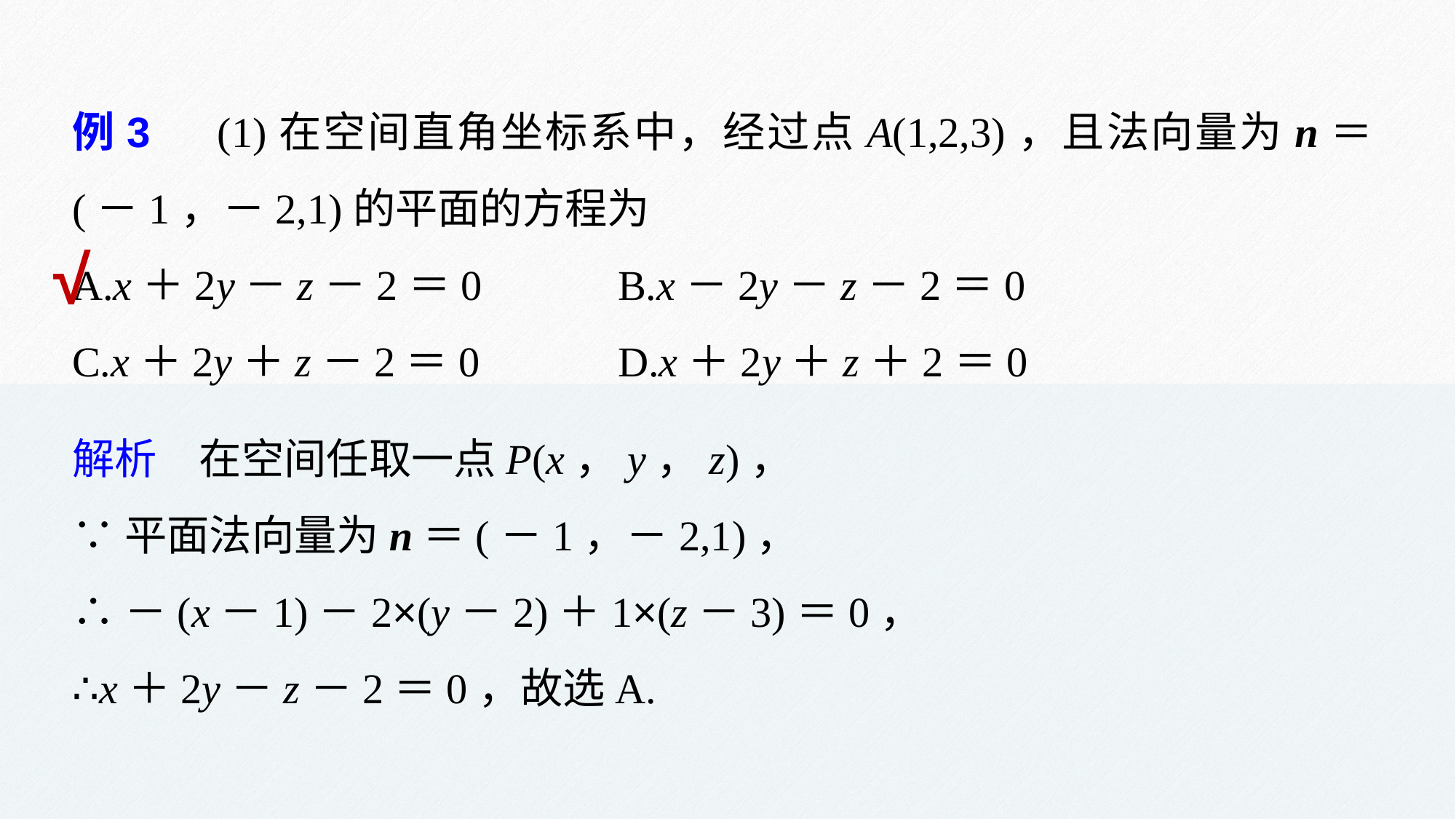

例3　(1)在空间直角坐标系中，经过点A(1,2,3)，且法向量为n＝(－1，－2,1)的平面的方程为
A.x＋2y－z－2＝0  		B.x－2y－z－2＝0
C.x＋2y＋z－2＝0  		D.x＋2y＋z＋2＝0
√
解析　在空间任取一点P(x，y，z)，
∵平面法向量为n＝(－1，－2,1)，
∴－(x－1)－2×(y－2)＋1×(z－3)＝0，
∴x＋2y－z－2＝0，故选A.